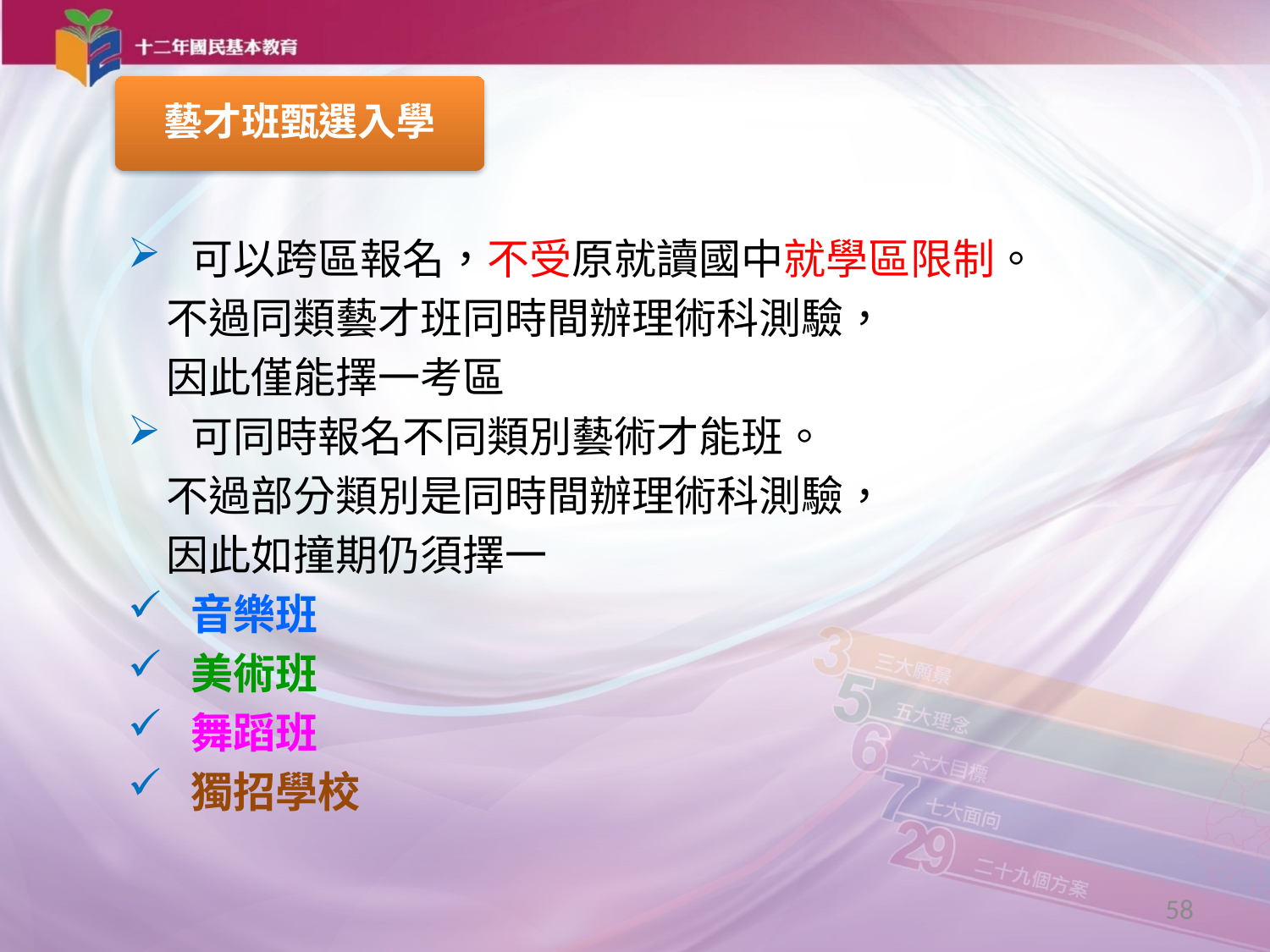

藝才班甄選入學
可以跨區報名，不受原就讀國中就學區限制。
   不過同類藝才班同時間辦理術科測驗，
   因此僅能擇一考區
可同時報名不同類別藝術才能班。
   不過部分類別是同時間辦理術科測驗，
   因此如撞期仍須擇一
音樂班
美術班
舞蹈班
獨招學校

58